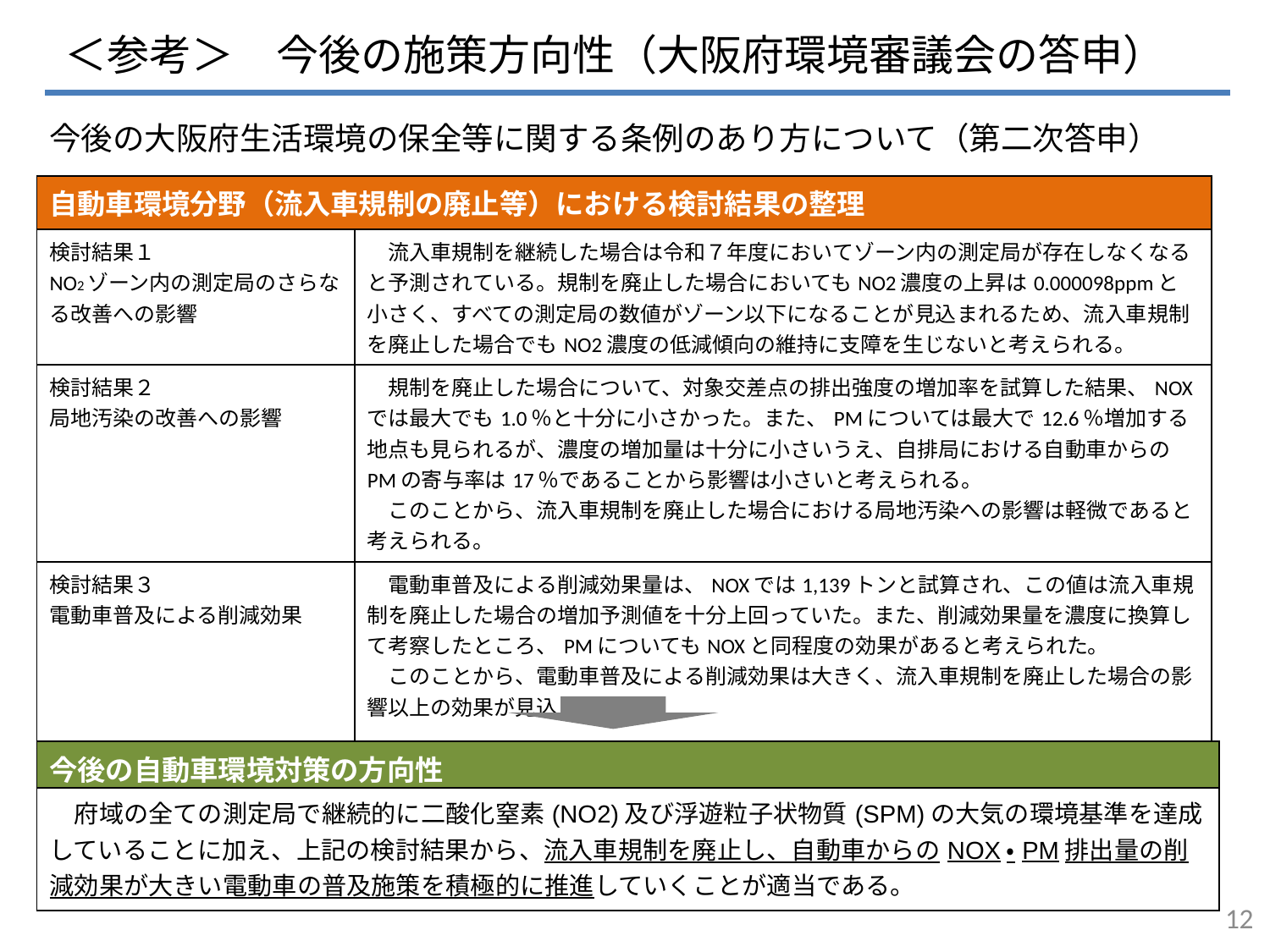

＜参考＞　今後の施策方向性（大阪府環境審議会の答申）
今後の大阪府生活環境の保全等に関する条例のあり方について（第二次答申）
| 自動車環境分野（流入車規制の廃止等）における検討結果の整理 |  |
| --- | --- |
| 検討結果１ NO2ゾーン内の測定局のさらなる改善への影響 | 流入車規制を継続した場合は令和７年度においてゾーン内の測定局が存在しなくなると予測されている。規制を廃止した場合においてもNO2濃度の上昇は0.000098ppmと小さく、すべての測定局の数値がゾーン以下になることが見込まれるため、流入車規制を廃止した場合でもNO2濃度の低減傾向の維持に支障を生じないと考えられる。 |
| 検討結果２　 局地汚染の改善への影響 | 規制を廃止した場合について、対象交差点の排出強度の増加率を試算した結果、NOXでは最大でも1.0％と十分に小さかった。また、PMについては最大で12.6％増加する地点も見られるが、濃度の増加量は十分に小さいうえ、自排局における自動車からのPMの寄与率は17％であることから影響は小さいと考えられる。 　このことから、流入車規制を廃止した場合における局地汚染への影響は軽微であると考えられる。 |
| 検討結果３　　 電動車普及による削減効果 | 電動車普及による削減効果量は、NOXでは1,139トンと試算され、この値は流入車規制を廃止した場合の増加予測値を十分上回っていた。また、削減効果量を濃度に換算して考察したところ、PMについてもNOXと同程度の効果があると考えられた。 　このことから、電動車普及による削減効果は大きく、流入車規制を廃止した場合の影響以上の効果が見込まれる。 |

| 今後の自動車環境対策の方向性 |
| --- |
| 府域の全ての測定局で継続的に二酸化窒素(NO2)及び浮遊粒子状物質(SPM)の大気の環境基準を達成していることに加え、上記の検討結果から、流入車規制を廃止し、自動車からのNOX・PM排出量の削減効果が大きい電動車の普及施策を積極的に推進していくことが適当である。 |
12